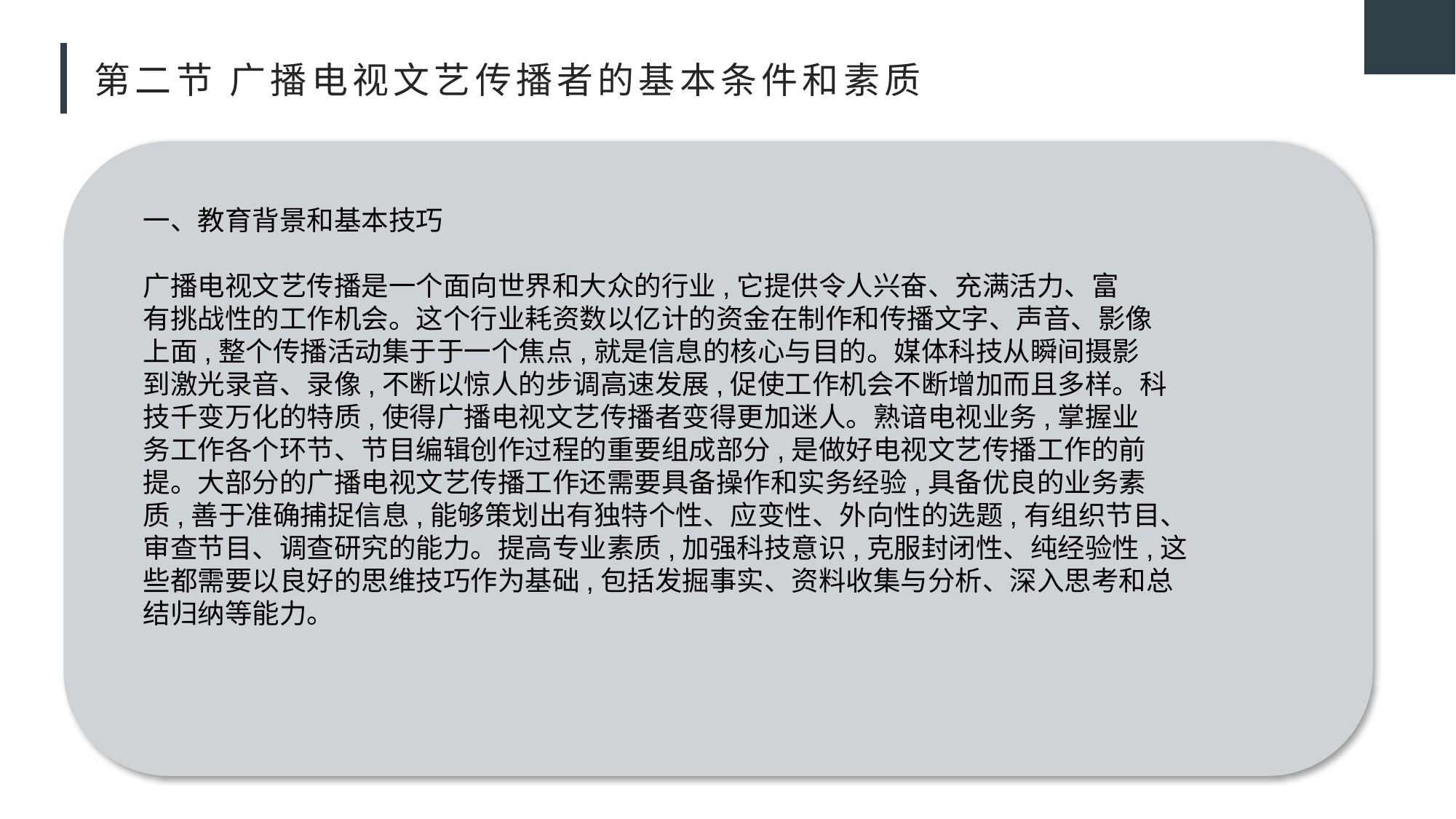

# 第二节 广播电视文艺传播者的基本条件和素质

一、教育背景和基本技巧

广播电视文艺传播是一个面向世界和大众的行业,它提供令人兴奋、充满活力、富
有挑战性的工作机会。这个行业耗资数以亿计的资金在制作和传播文字、声音、影像
上面,整个传播活动集于于一个焦点,就是信息的核心与目的。媒体科技从瞬间摄影
到激光录音、录像,不断以惊人的步调高速发展,促使工作机会不断增加而且多样。科
技千变万化的特质,使得广播电视文艺传播者变得更加迷人。熟谙电视业务,掌握业
务工作各个环节、节目编辑创作过程的重要组成部分,是做好电视文艺传播工作的前
提。大部分的广播电视文艺传播工作还需要具备操作和实务经验,具备优良的业务素
质,善于准确捕捉信息,能够策划出有独特个性、应变性、外向性的选题,有组织节目、
审查节目、调查研究的能力。提高专业素质,加强科技意识,克服封闭性、纯经验性,这
些都需要以良好的思维技巧作为基础,包括发掘事实、资料收集与分析、深入思考和总
结归纳等能力。